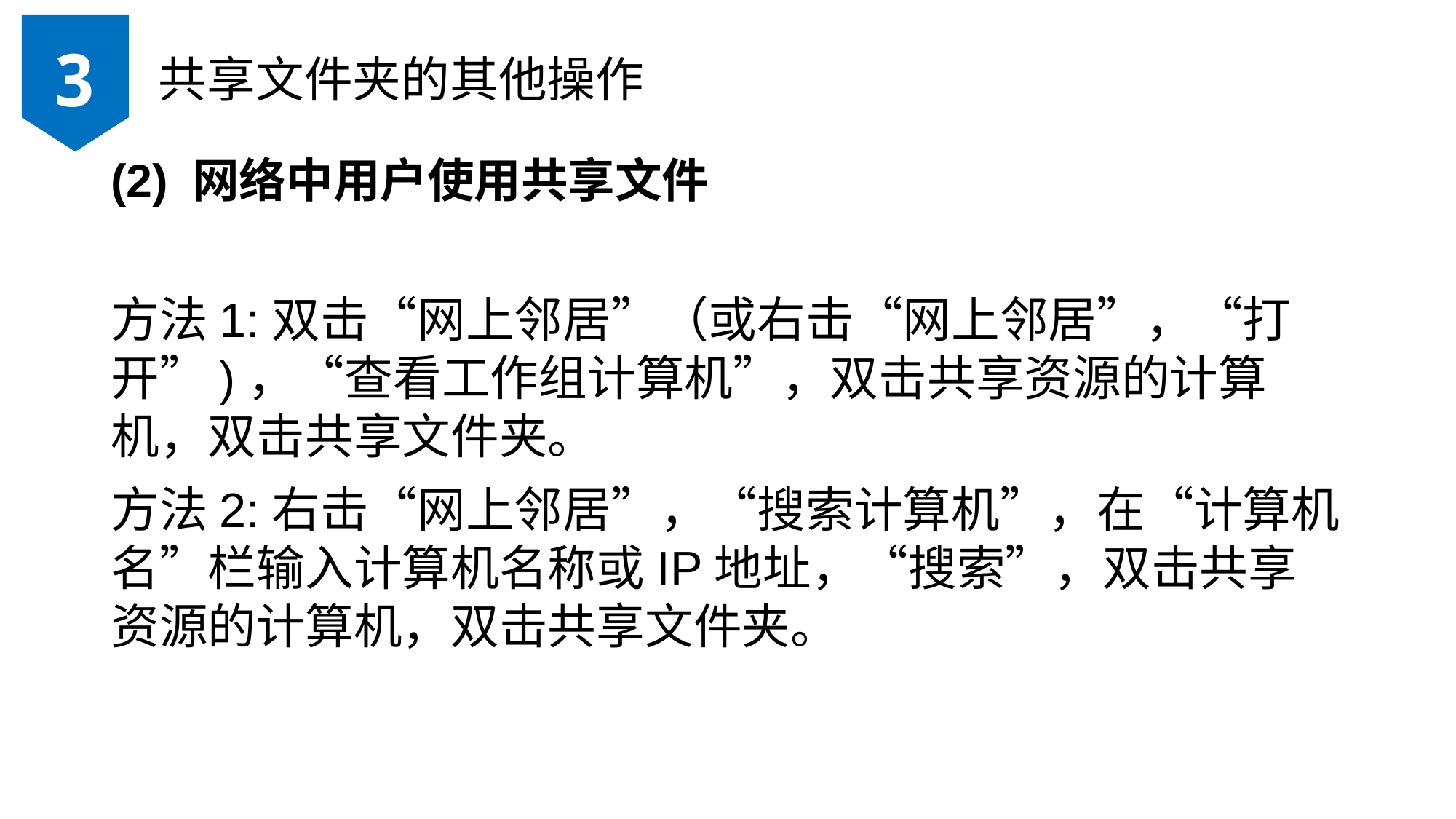

3

共享文件夹的其他操作
(2) 网络中用户使用共享文件

方法1:双击“网上邻居”（或右击“网上邻居”，“打开”)，“查看工作组计算机”，双击共享资源的计算机，双击共享文件夹。
方法2:右击“网上邻居”，“搜索计算机”，在“计算机名”栏输入计算机名称或IP地址，“搜索”，双击共享资源的计算机，双击共享文件夹。